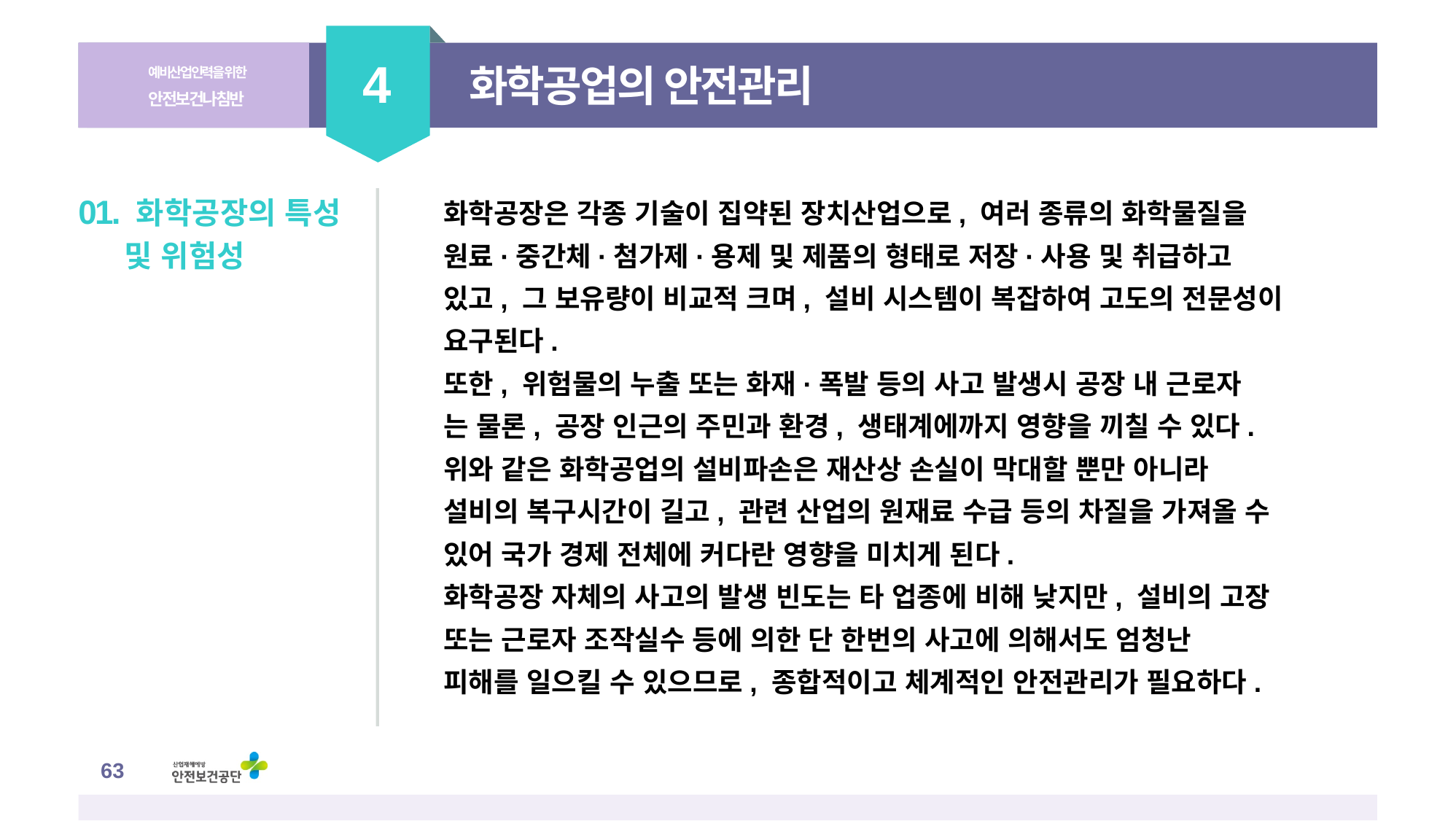

4
예비산업인력을 위한
안전보건나침반
화학공업의 안전관리
화학공장은 각종 기술이 집약된 장치산업으로, 여러 종류의 화학물질을
원료·중간체·첨가제·용제 및 제품의 형태로 저장·사용 및 취급하고
있고, 그 보유량이 비교적 크며, 설비 시스템이 복잡하여 고도의 전문성이
요구된다.
또한, 위험물의 누출 또는 화재·폭발 등의 사고 발생시 공장 내 근로자
는 물론, 공장 인근의 주민과 환경, 생태계에까지 영향을 끼칠 수 있다.
위와 같은 화학공업의 설비파손은 재산상 손실이 막대할 뿐만 아니라
설비의 복구시간이 길고, 관련 산업의 원재료 수급 등의 차질을 가져올 수
있어 국가 경제 전체에 커다란 영향을 미치게 된다.
화학공장 자체의 사고의 발생 빈도는 타 업종에 비해 낮지만, 설비의 고장
또는 근로자 조작실수 등에 의한 단 한번의 사고에 의해서도 엄청난
피해를 일으킬 수 있으므로, 종합적이고 체계적인 안전관리가 필요하다.
01. 화학공장의 특성 및 위험성